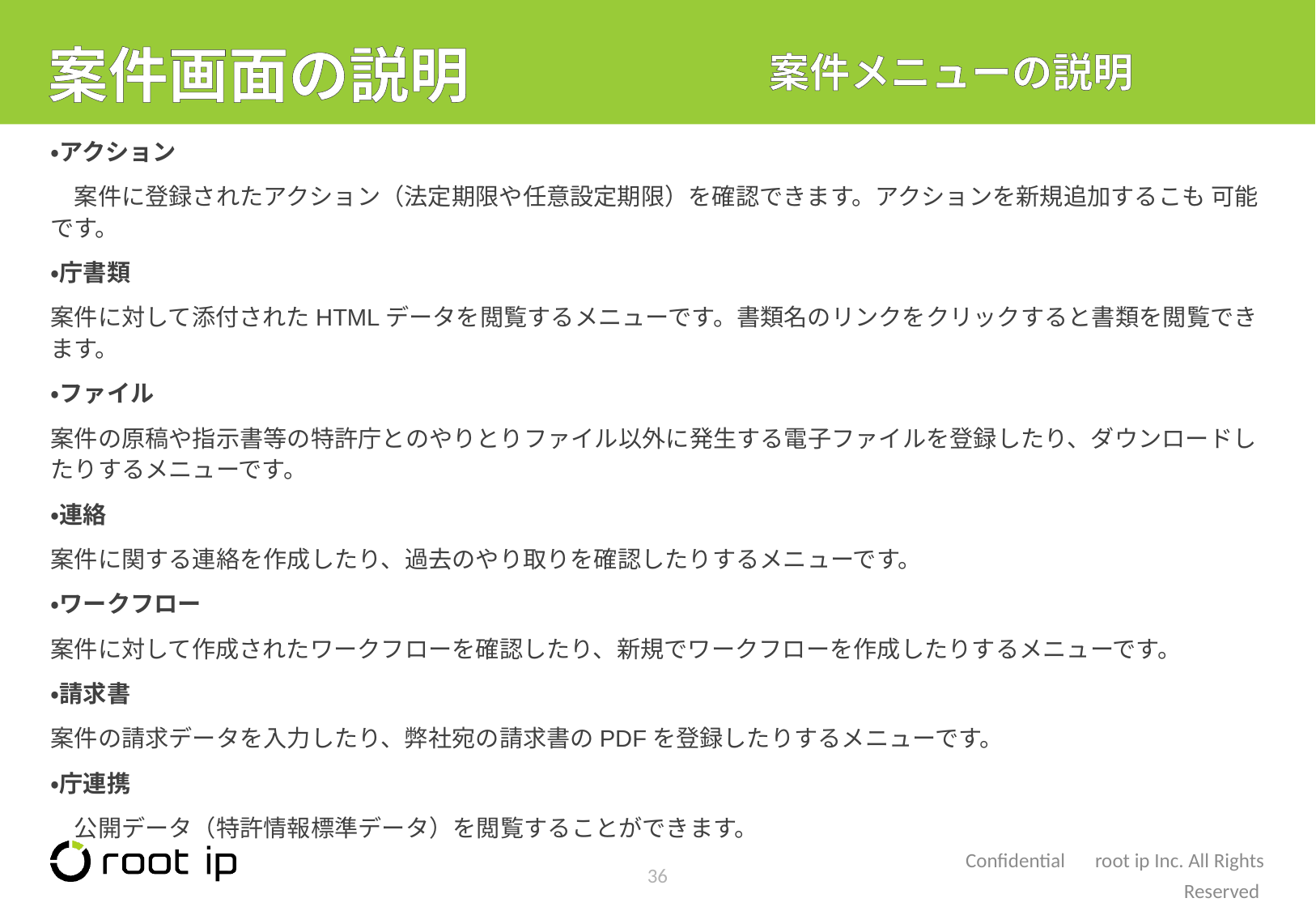

# 案件画面の説明
案件メニューの説明
・アクション
　案件に登録されたアクション（法定期限や任意設定期限）を確認できます。アクションを新規追加するこも 可能です。
・庁書類
案件に対して添付されたHTMLデータを閲覧するメニューです。書類名のリンクをクリックすると書類を閲覧できます。
・ファイル
案件の原稿や指示書等の特許庁とのやりとりファイル以外に発生する電子ファイルを登録したり、ダウンロードしたりするメニューです。
・連絡
案件に関する連絡を作成したり、過去のやり取りを確認したりするメニューです。
・ワークフロー
案件に対して作成されたワークフローを確認したり、新規でワークフローを作成したりするメニューです。
・請求書
案件の請求データを入力したり、弊社宛の請求書のPDFを登録したりするメニューです。
・庁連携
　公開データ（特許情報標準データ）を閲覧することができます。

36